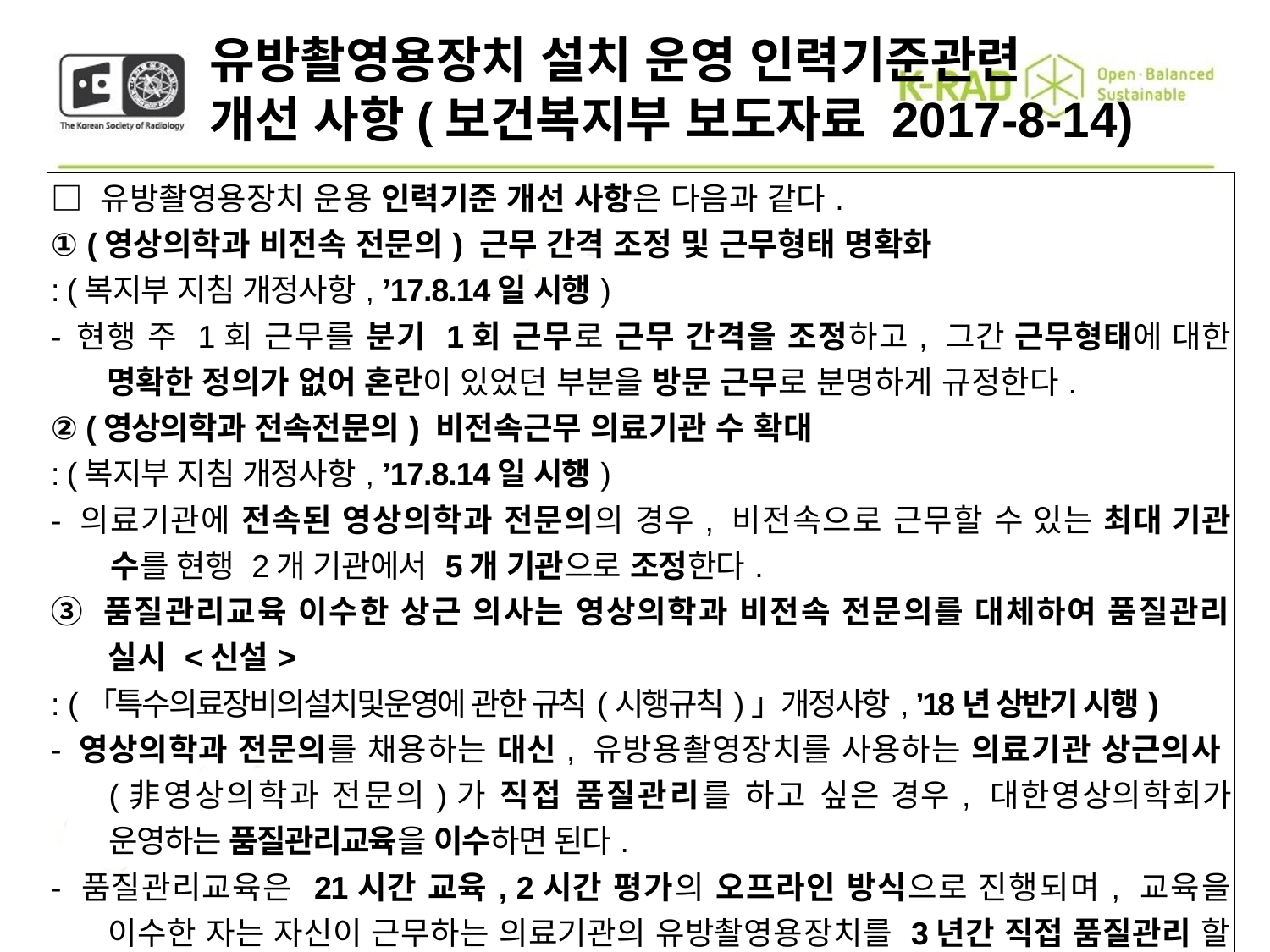

유방촬영용장치 설치 운영 인력기준관련
개선 사항(보건복지부 보도자료 2017-8-14)
| □ 유방촬영용장치 운용 인력기준 개선 사항은 다음과 같다. ① (영상의학과 비전속 전문의) 근무 간격 조정 및 근무형태 명확화 : (복지부 지침 개정사항, ’17.8.14일 시행) - 현행 주 1회 근무를 분기 1회 근무로 근무 간격을 조정하고, 그간 근무형태에 대한 명확한 정의가 없어 혼란이 있었던 부분을 방문 근무로 분명하게 규정한다. ② (영상의학과 전속전문의) 비전속근무 의료기관 수 확대 : (복지부 지침 개정사항, ’17.8.14일 시행) - 의료기관에 전속된 영상의학과 전문의의 경우, 비전속으로 근무할 수 있는 최대 기관 수를 현행 2개 기관에서 5개 기관으로 조정한다. ③ 품질관리교육 이수한 상근 의사는 영상의학과 비전속 전문의를 대체하여 품질관리 실시 <신설> : (「특수의료장비의설치및운영에 관한 규칙(시행규칙)」개정사항, ’18년 상반기 시행) - 영상의학과 전문의를 채용하는 대신, 유방용촬영장치를 사용하는 의료기관 상근의사(非영상의학과 전문의)가 직접 품질관리를 하고 싶은 경우, 대한영상의학회가 운영하는 품질관리교육을 이수하면 된다. - 품질관리교육은 21시간 교육, 2시간 평가의 오프라인 방식으로 진행되며, 교육을 이수한 자는 자신이 근무하는 의료기관의 유방촬영용장치를 3년간 직접 품질관리 할 수 있다. \* 품질관리교육을 받고 3년이 경과 시에는, 매3년마다 보수교육(8시간) 이수해야 함 |
| --- |